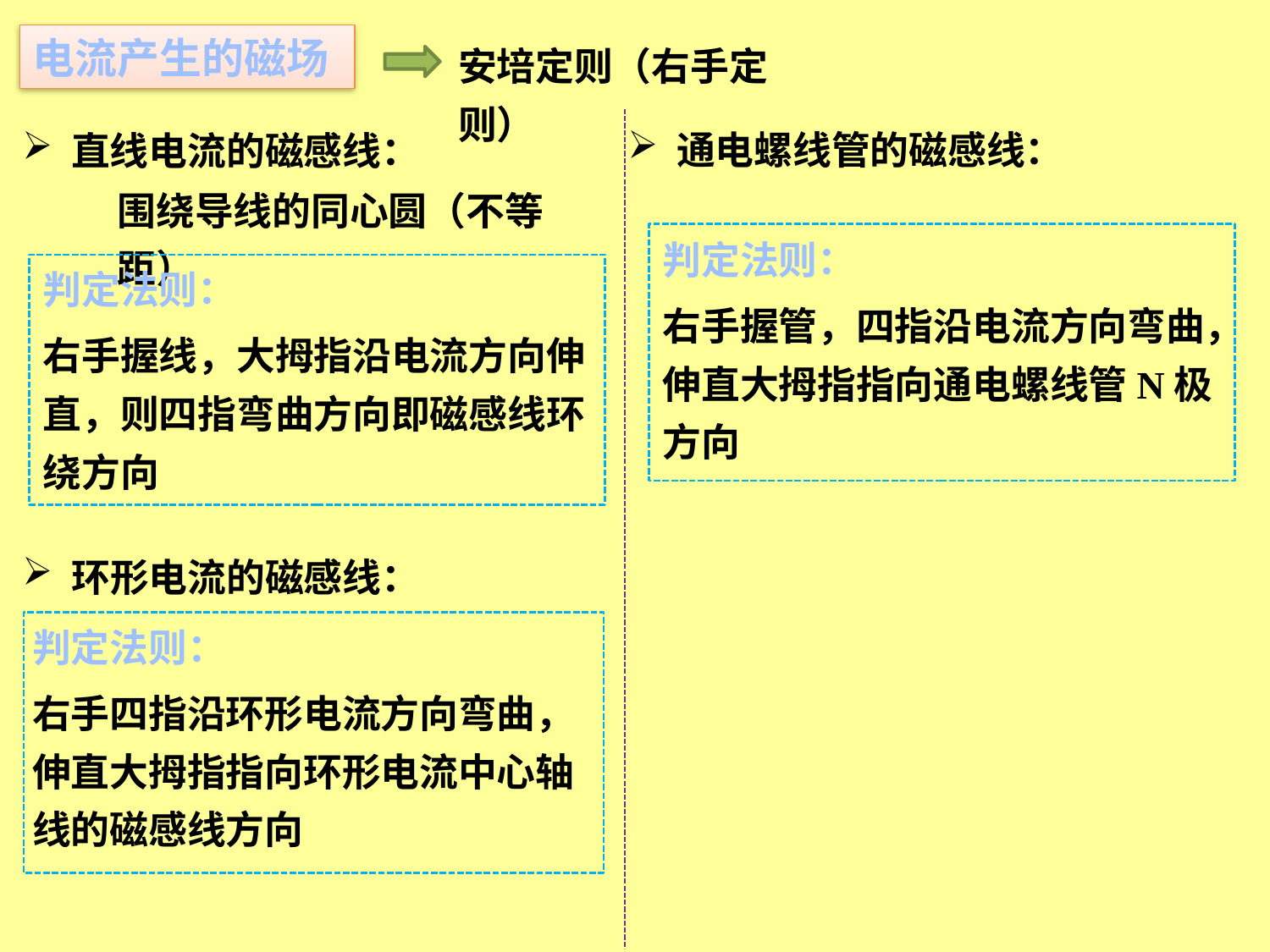

安培定则（右手定则）
电流产生的磁场

 通电螺线管的磁感线：
 直线电流的磁感线：
围绕导线的同心圆（不等距）
判定法则：
右手握管，四指沿电流方向弯曲，伸直大拇指指向通电螺线管N极方向

判定法则：
右手握线，大拇指沿电流方向伸直，则四指弯曲方向即磁感线环绕方向

 环形电流的磁感线：
判定法则：
右手四指沿环形电流方向弯曲，伸直大拇指指向环形电流中心轴线的磁感线方向